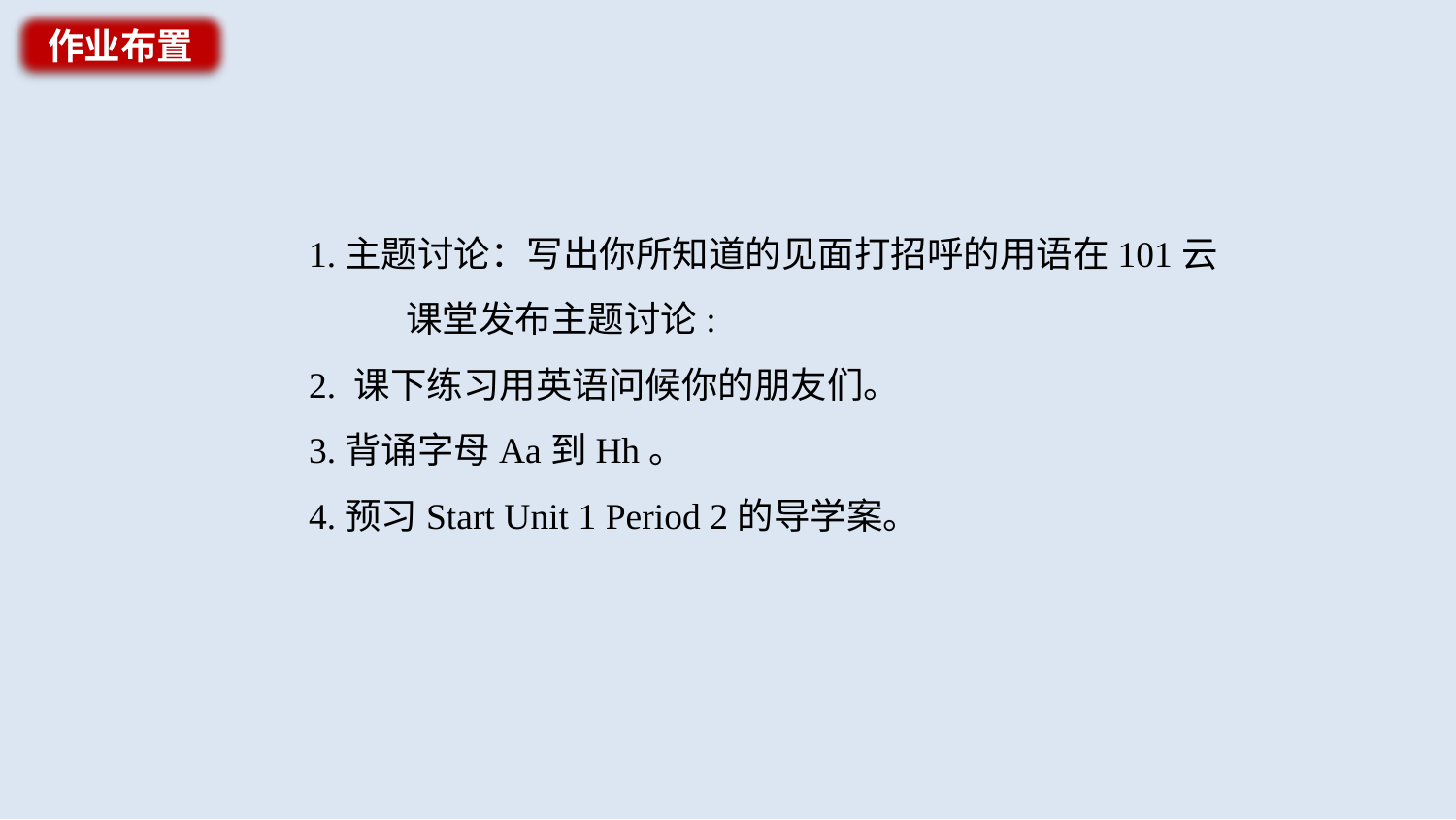

作业布置
1.主题讨论：写出你所知道的见面打招呼的用语在101云课堂发布主题讨论:
2. 课下练习用英语问候你的朋友们。
3.背诵字母Aa到Hh。
4.预习Start Unit 1 Period 2的导学案。